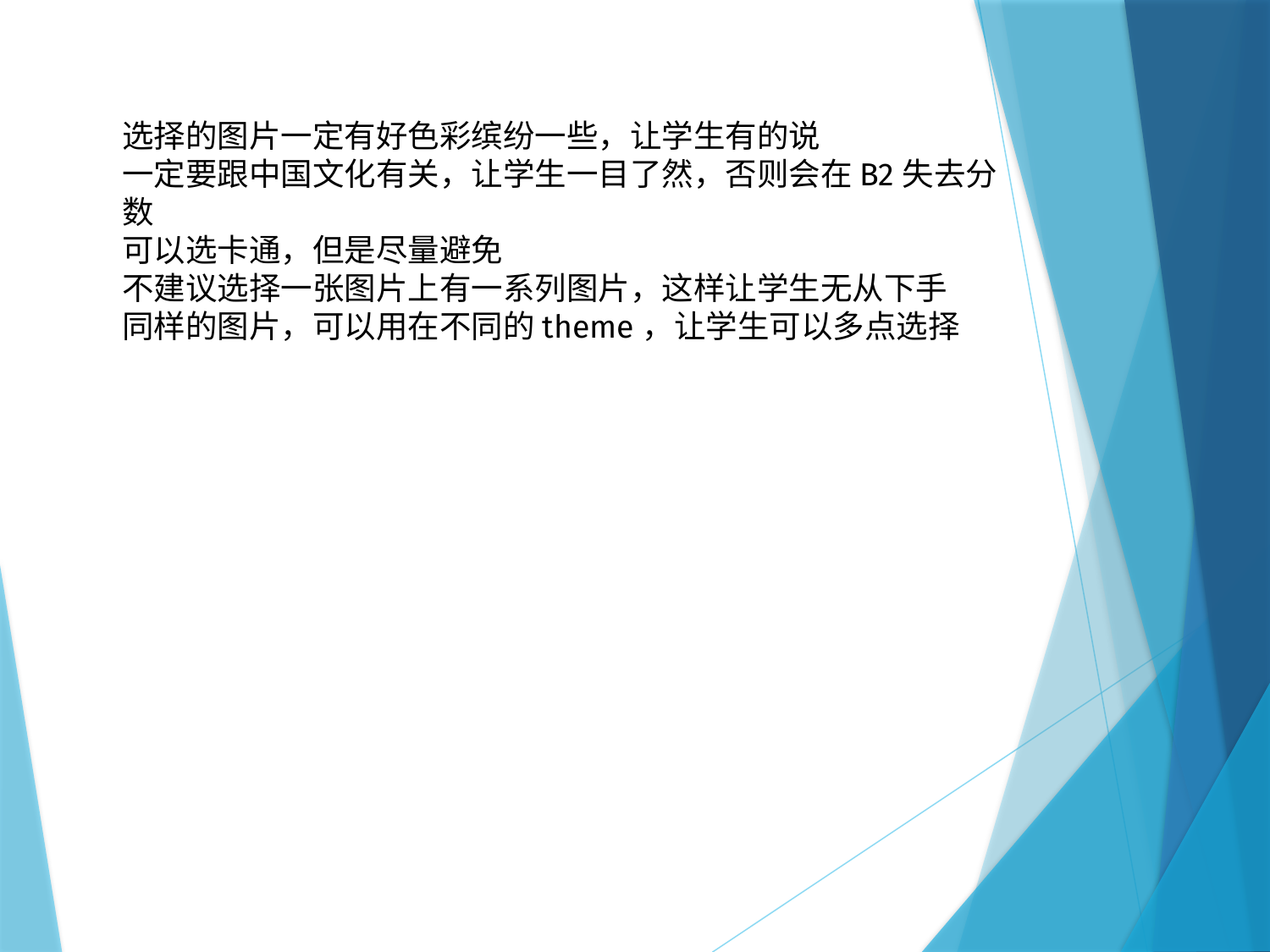

选择的图片一定有好色彩缤纷一些，让学生有的说
一定要跟中国文化有关，让学生一目了然，否则会在B2失去分数
可以选卡通，但是尽量避免
不建议选择一张图片上有一系列图片，这样让学生无从下手
同样的图片，可以用在不同的theme，让学生可以多点选择